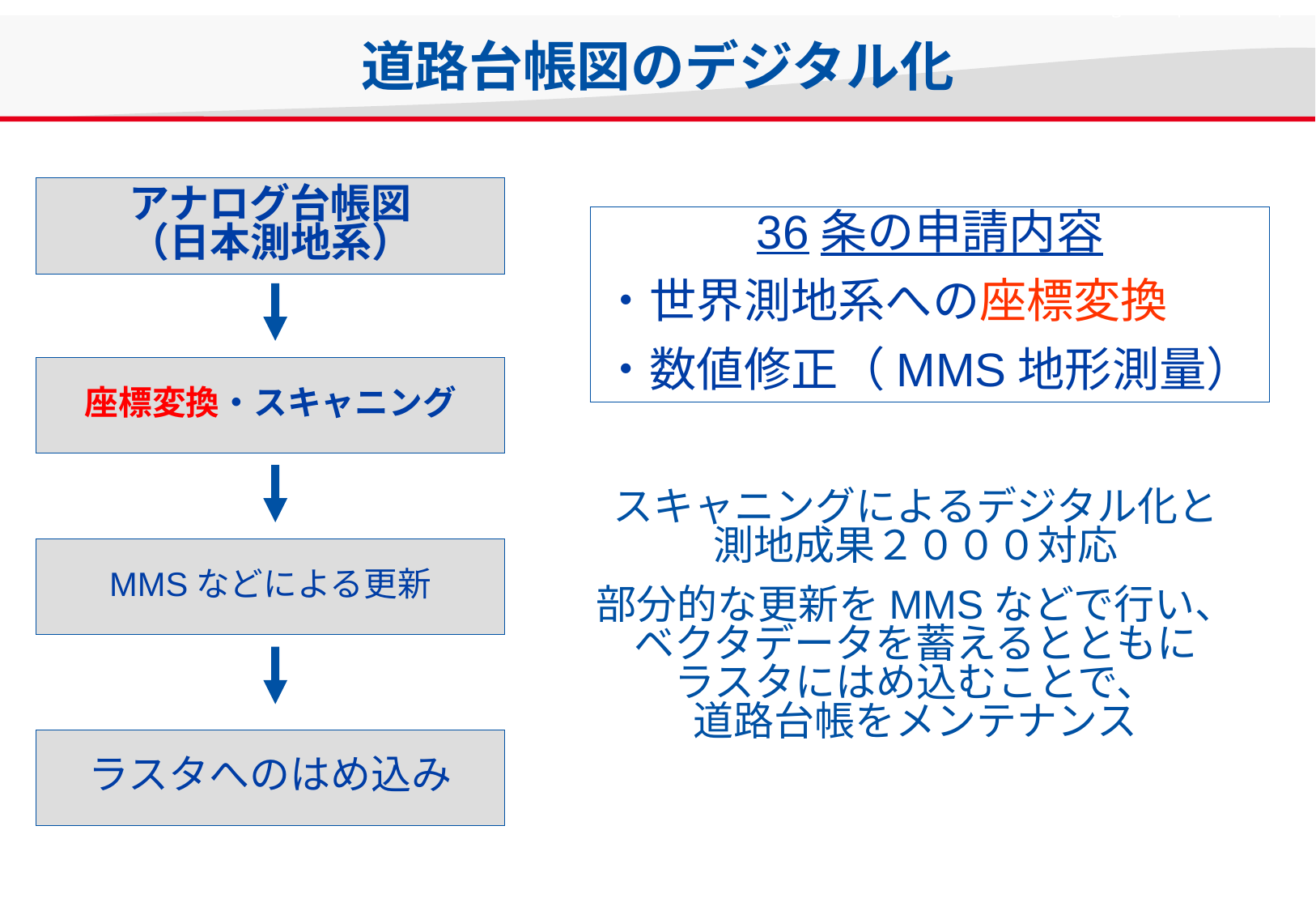

道路台帳図のデジタル化
アナログ台帳図
（日本測地系）
36条の申請内容
・世界測地系への座標変換
・数値修正（MMS地形測量）

座標変換・スキャニング

スキャニングによるデジタル化と
測地成果２０００対応
部分的な更新をMMSなどで行い、
ベクタデータを蓄えるとともに
ラスタにはめ込むことで、
道路台帳をメンテナンス
MMSなどによる更新

ラスタへのはめ込み